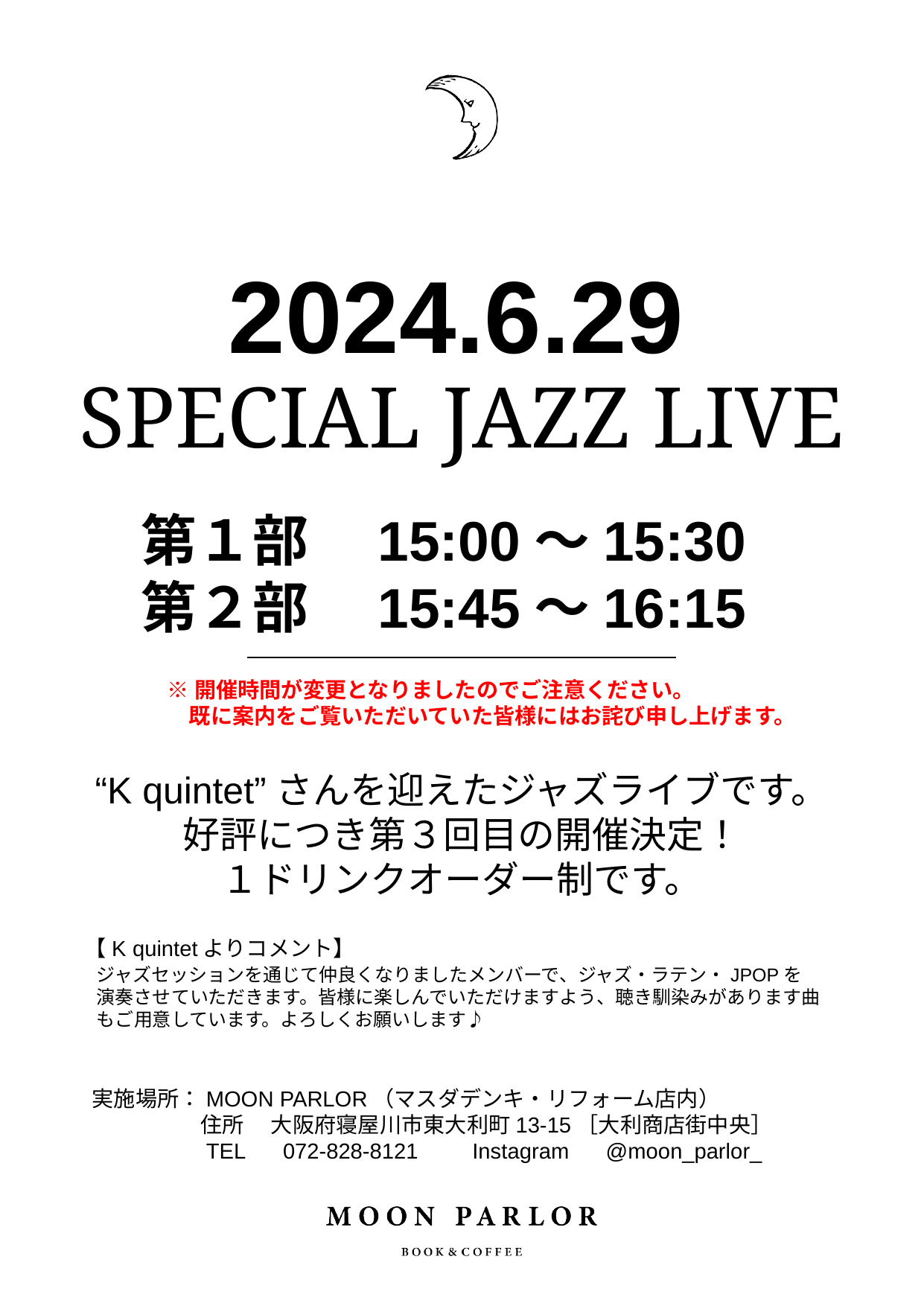

2024.6.29
SPECIAL JAZZ LIVE
第１部　15:00～15:30
第２部　15:45～16:15
※開催時間が変更となりましたのでご注意ください。
　既に案内をご覧いただいていた皆様にはお詫び申し上げます。
“K quintet”さんを迎えたジャズライブです。
好評につき第３回目の開催決定！
１ドリンクオーダー制です。
【K quintetよりコメント】
ジャズセッションを通じて仲良くなりましたメンバーで、ジャズ・ラテン・JPOPを
演奏させていただきます。皆様に楽しんでいただけますよう、聴き馴染みがあります曲
もご用意しています。よろしくお願いします♪
実施場所：MOON PARLOR（マスダデンキ・リフォーム店内）
　　　　　住所　 大阪府寝屋川市東大利町13-15［大利商店街中央］
　　　　　TEL　 072-828-8121　　Instagram      @moon_parlor_